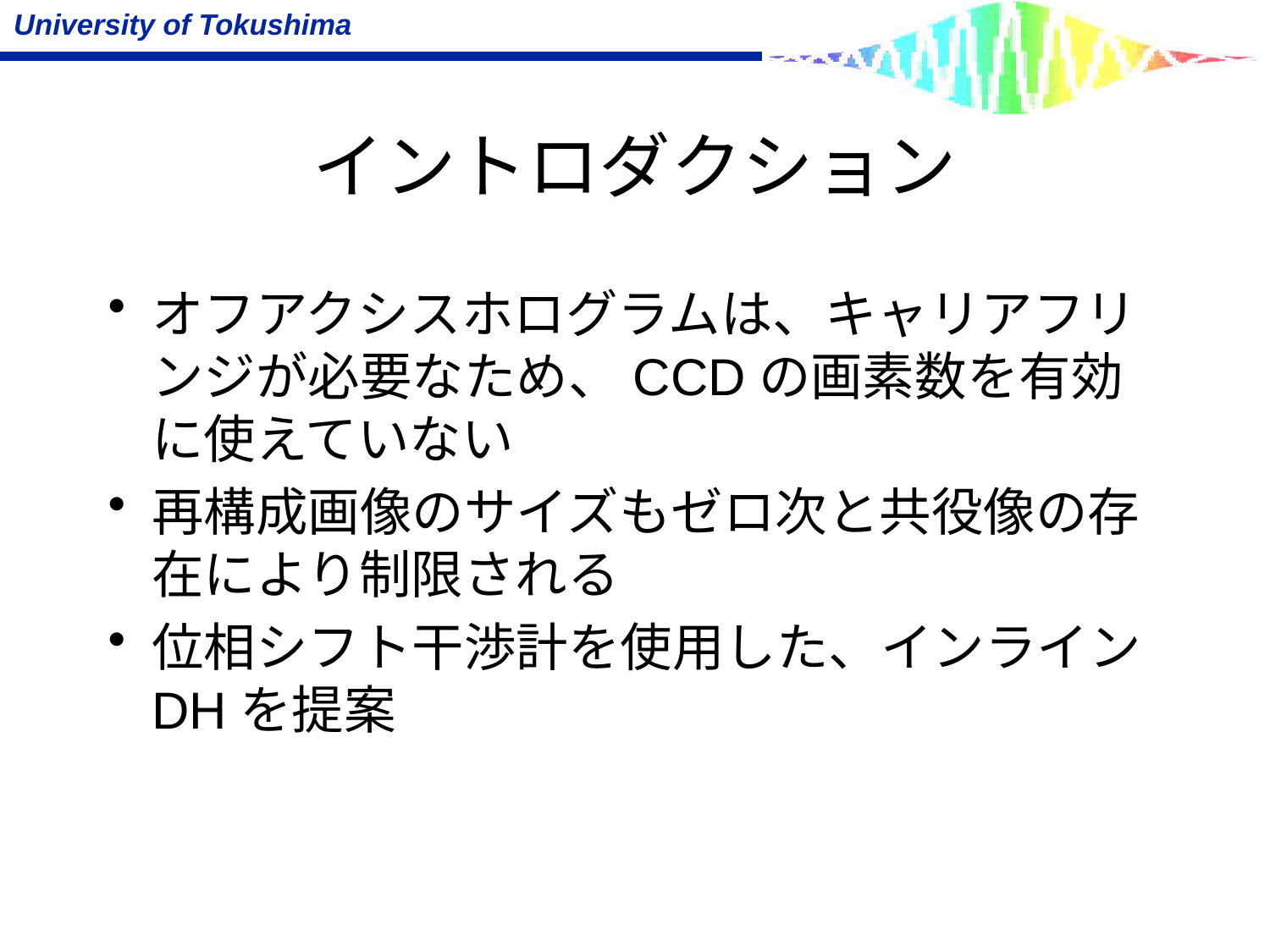

# イントロダクション
オフアクシスホログラムは、キャリアフリンジが必要なため、CCDの画素数を有効に使えていない
再構成画像のサイズもゼロ次と共役像の存在により制限される
位相シフト干渉計を使用した、インラインDHを提案